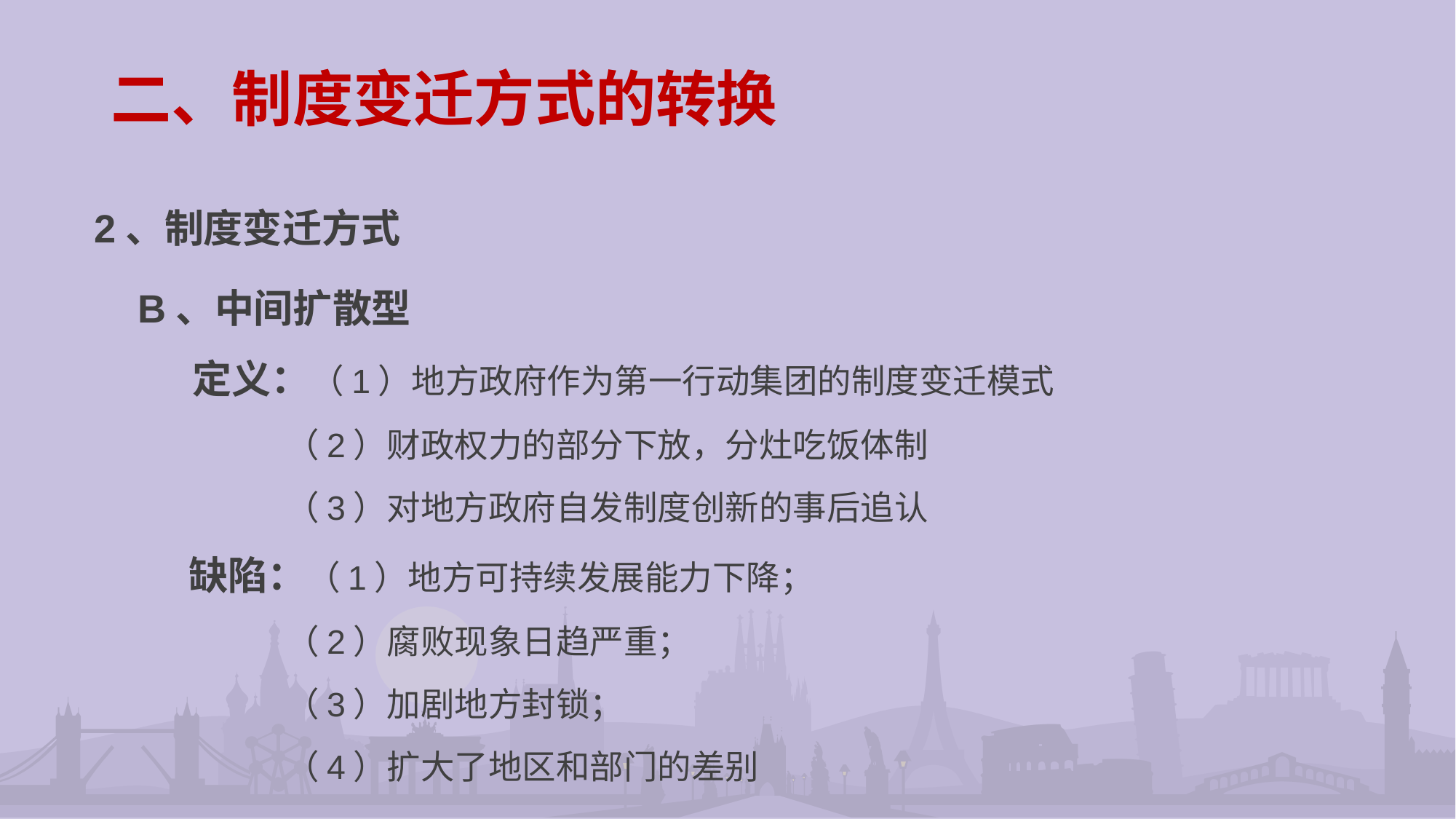

# 二、制度变迁方式的转换
2、制度变迁方式
    B、中间扩散型
          定义：（1）地方政府作为第一行动集团的制度变迁模式
                        （2）财政权力的部分下放，分灶吃饭体制
                        （3）对地方政府自发制度创新的事后追认
           缺陷：（1）地方可持续发展能力下降；
                        （2）腐败现象日趋严重；
                        （3）加剧地方封锁；
                        （4）扩大了地区和部门的差别